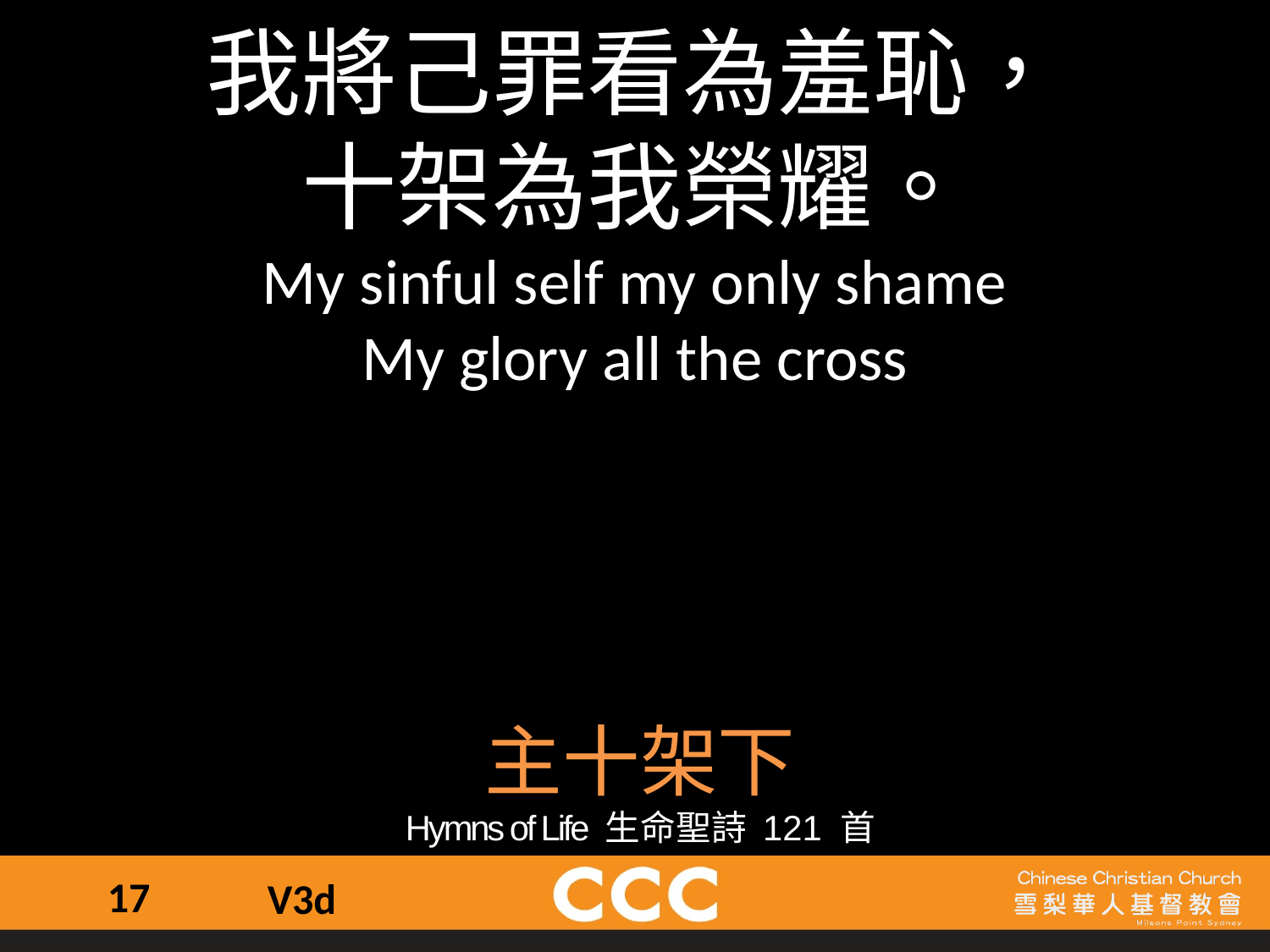

我將己罪看為羞恥，
十架為我榮耀。
My sinful self my only shame
My glory all the cross
主十架下
Hymns of Life 生命聖詩 121 首

17
V3d